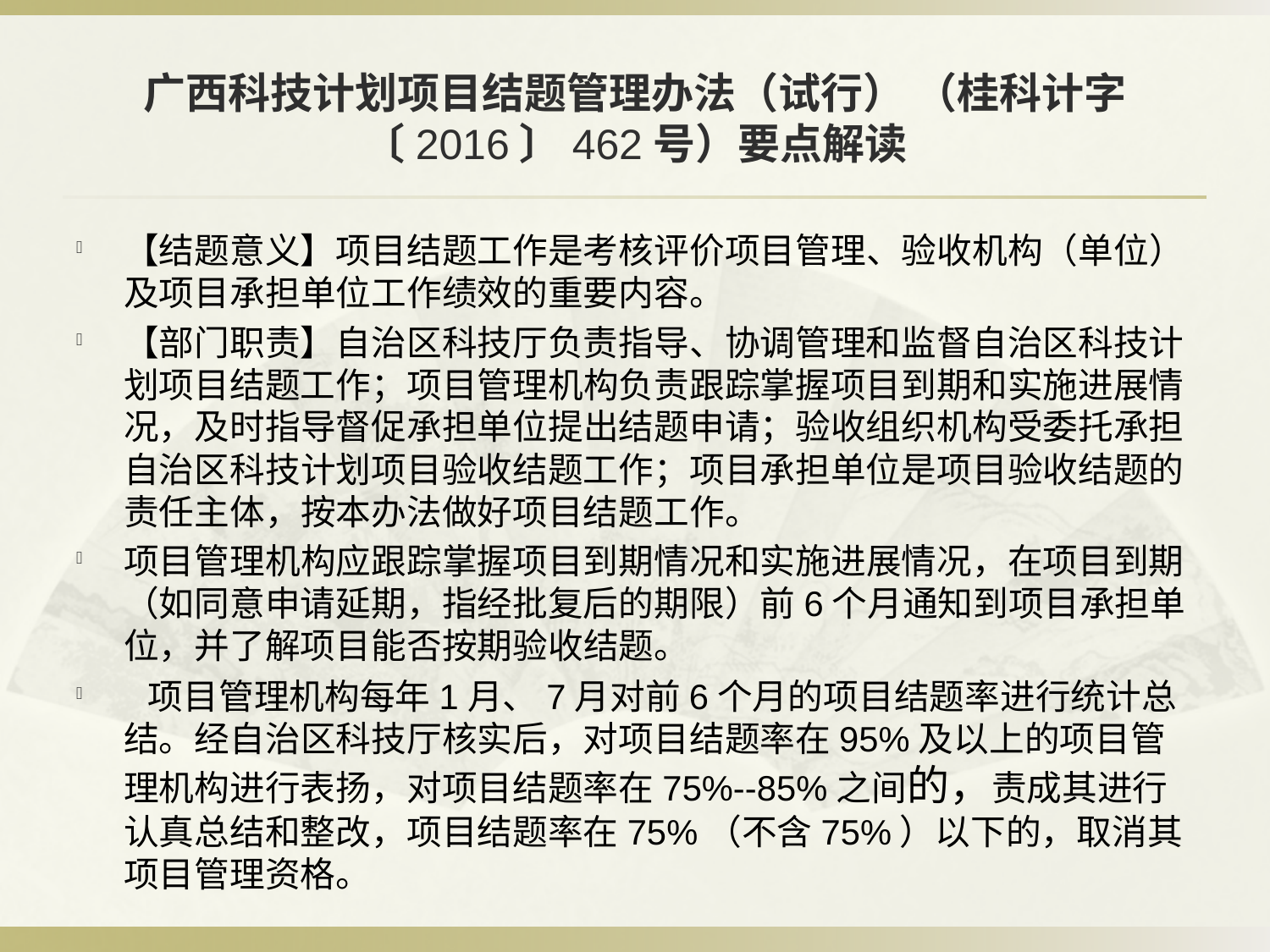

# 广西科技计划项目结题管理办法（试行） （桂科计字〔2016〕462号）要点解读
【结题意义】项目结题工作是考核评价项目管理、验收机构（单位）及项目承担单位工作绩效的重要内容。
【部门职责】自治区科技厅负责指导、协调管理和监督自治区科技计划项目结题工作；项目管理机构负责跟踪掌握项目到期和实施进展情况，及时指导督促承担单位提出结题申请；验收组织机构受委托承担自治区科技计划项目验收结题工作；项目承担单位是项目验收结题的责任主体，按本办法做好项目结题工作。
项目管理机构应跟踪掌握项目到期情况和实施进展情况，在项目到期（如同意申请延期，指经批复后的期限）前6个月通知到项目承担单位，并了解项目能否按期验收结题。
  项目管理机构每年1月、7月对前6个月的项目结题率进行统计总结。经自治区科技厅核实后，对项目结题率在95%及以上的项目管理机构进行表扬，对项目结题率在75%--85%之间的，责成其进行认真总结和整改，项目结题率在75%（不含75%）以下的，取消其项目管理资格。